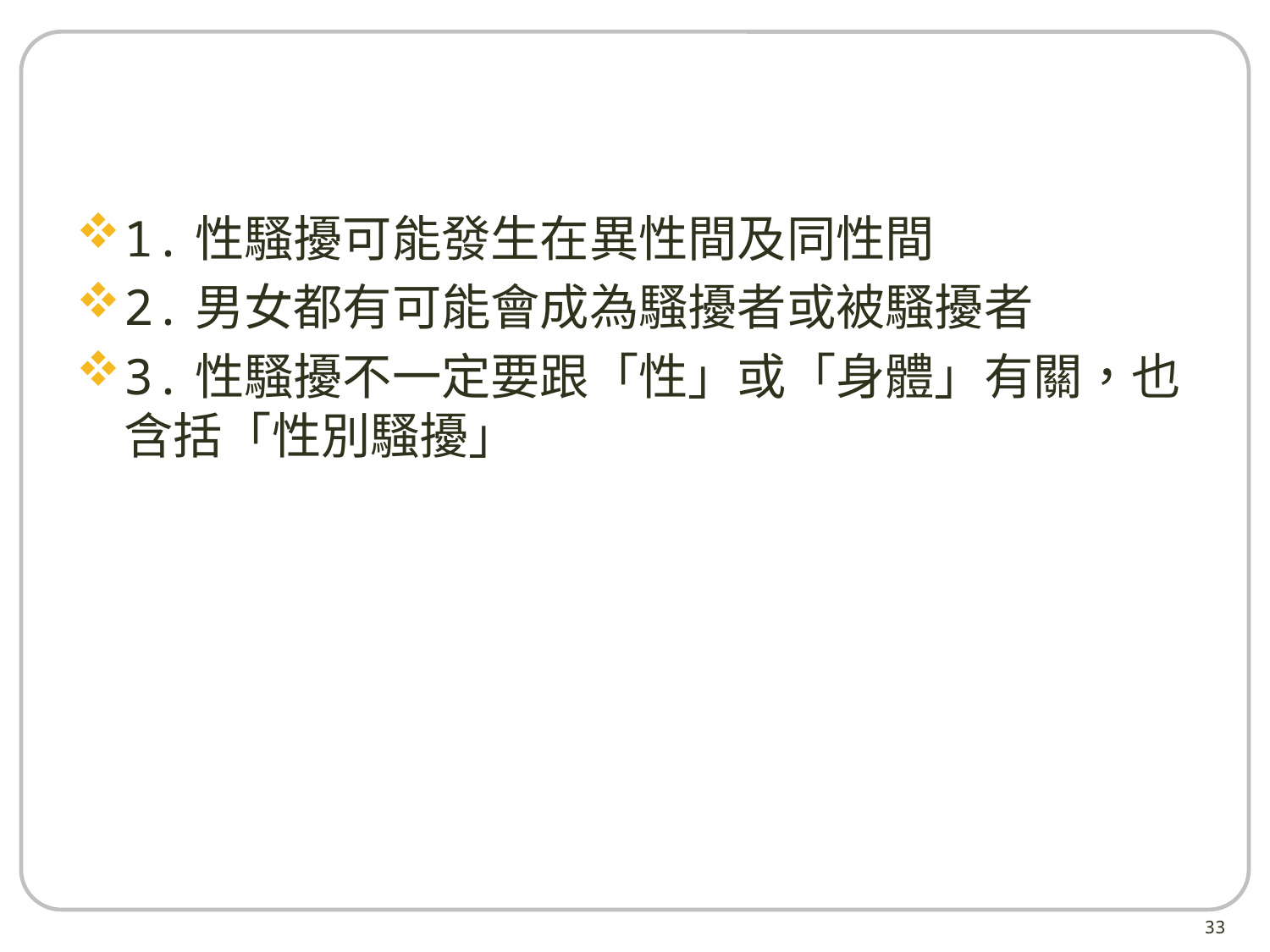

#
1.性騷擾可能發生在異性間及同性間
2.男女都有可能會成為騷擾者或被騷擾者
3.性騷擾不一定要跟「性」或「身體」有關，也含括「性別騷擾」

33